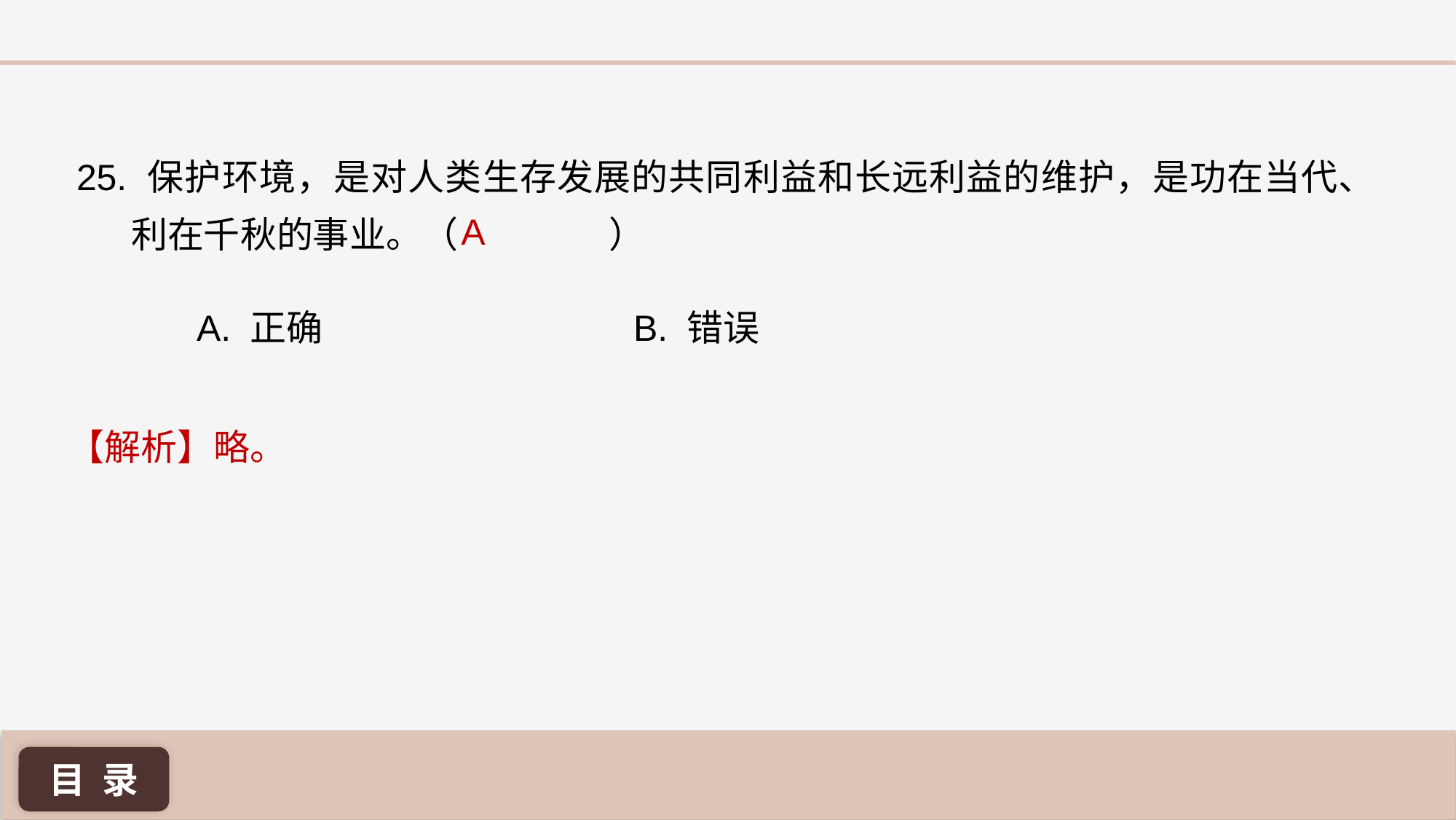

25. 保护环境，是对人类生存发展的共同利益和长远利益的维护，是功在当代、利在千秋的事业。（ 	     ）
A
A. 正确 			B. 错误
【解析】略。